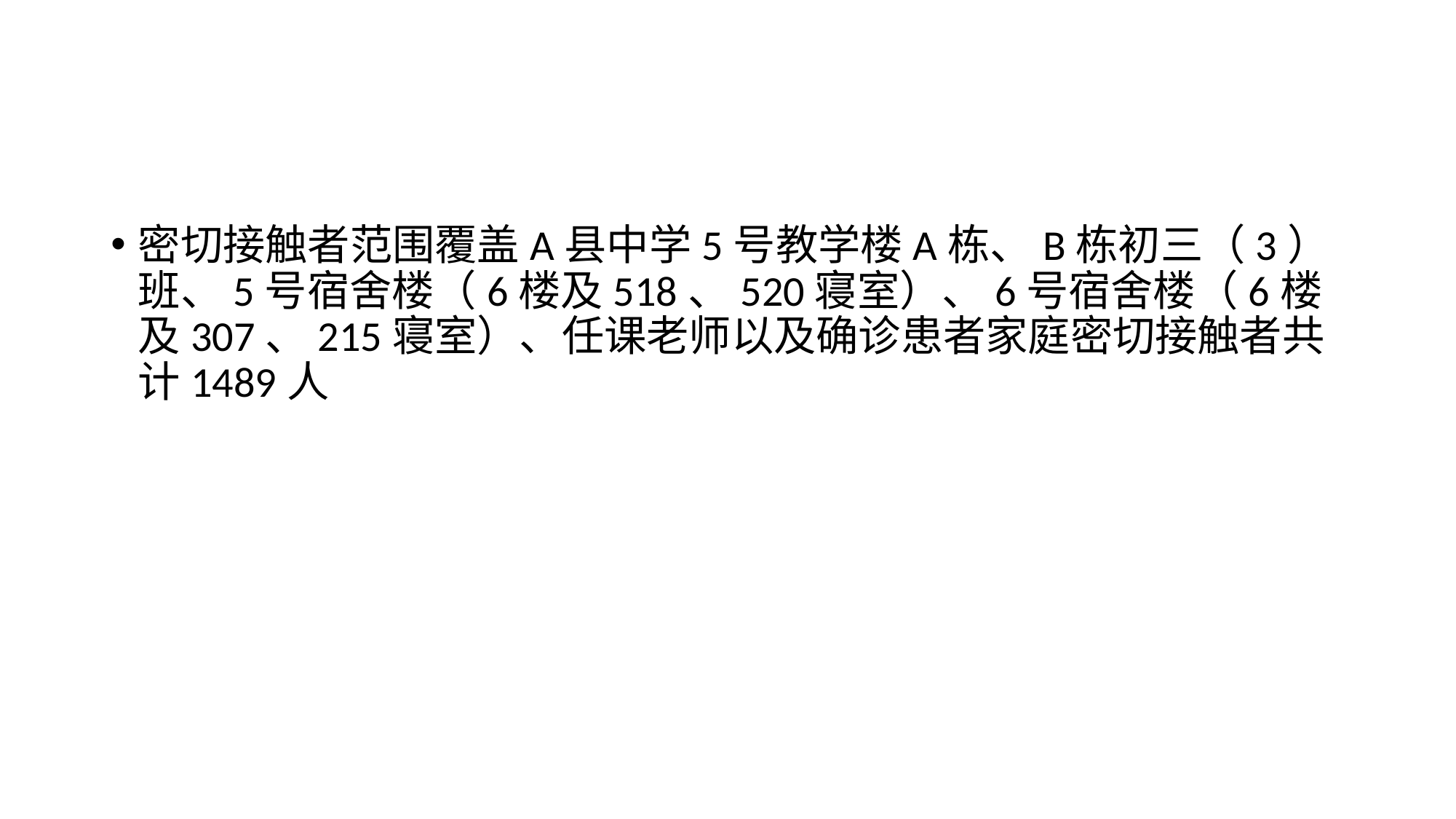

#
密切接触者范围覆盖A县中学5号教学楼A栋、B栋初三（3）班、5号宿舍楼（6楼及518、520寝室）、6号宿舍楼（6楼及307、215寝室）、任课老师以及确诊患者家庭密切接触者共计1489人